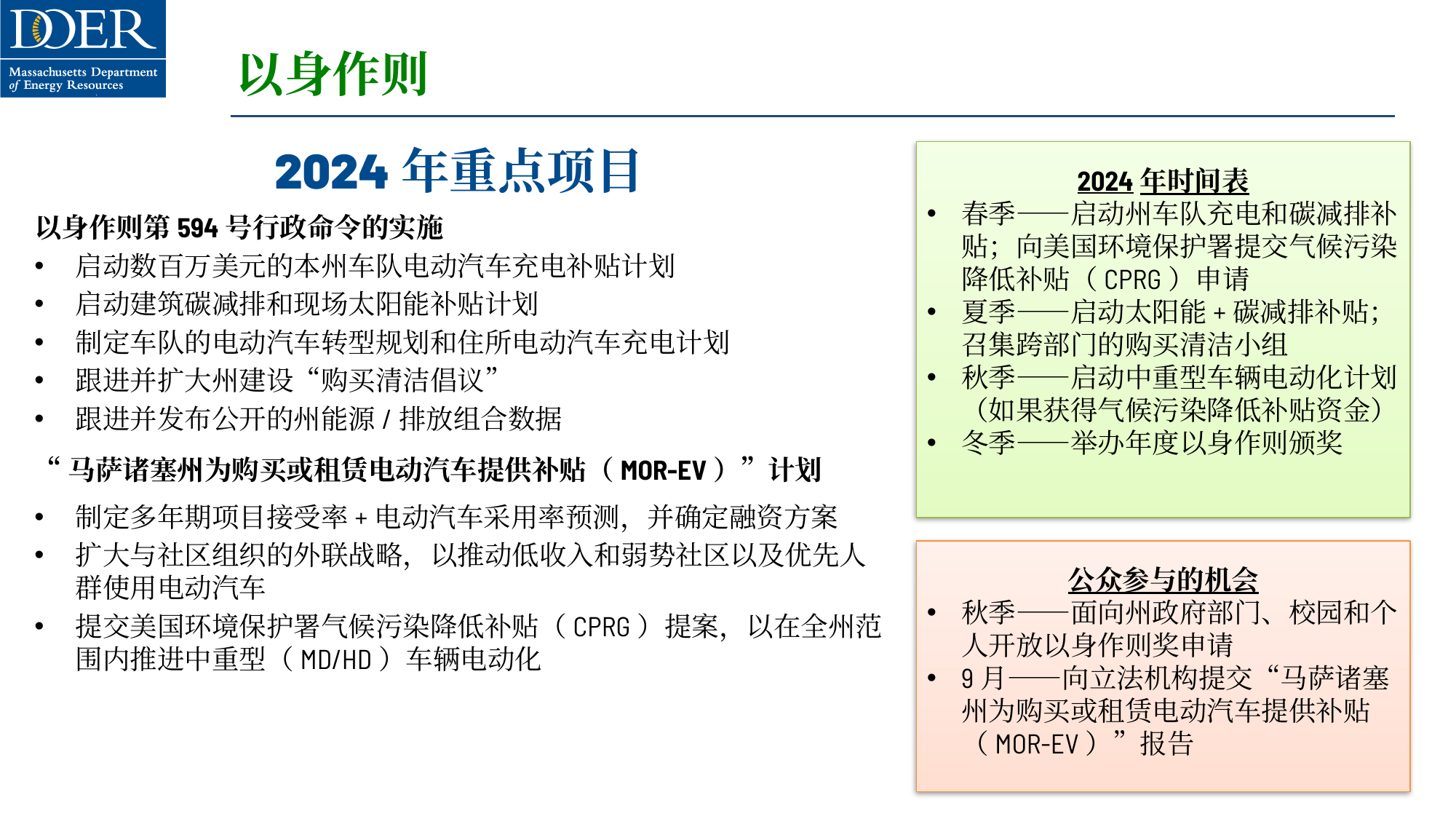

# 以身作则
2024年重点项目
2024年时间表
春季——启动州车队充电和碳减排补贴；向美国环境保护署提交气候污染降低补贴（CPRG）申请
夏季——启动太阳能+碳减排补贴；召集跨部门的购买清洁小组
秋季——启动中重型车辆电动化计划（如果获得气候污染降低补贴资金）
冬季——举办年度以身作则颁奖
以身作则第594号行政命令的实施
启动数百万美元的本州车队电动汽车充电补贴计划
启动建筑碳减排和现场太阳能补贴计划
制定车队的电动汽车转型规划和住所电动汽车充电计划
跟进并扩大州建设“购买清洁倡议”
跟进并发布公开的州能源/排放组合数据
“马萨诸塞州为购买或租赁电动汽车提供补贴（MOR-EV）”计划
制定多年期项目接受率+电动汽车采用率预测，并确定融资方案
扩大与社区组织的外联战略，以推动低收入和弱势社区以及优先人群使用电动汽车
提交美国环境保护署气候污染降低补贴（CPRG）提案，以在全州范围内推进中重型（MD/HD）车辆电动化
公众参与的机会
秋季——面向州政府部门、校园和个人开放以身作则奖申请
9月——向立法机构提交“马萨诸塞州为购买或租赁电动汽车提供补贴（MOR-EV）”报告